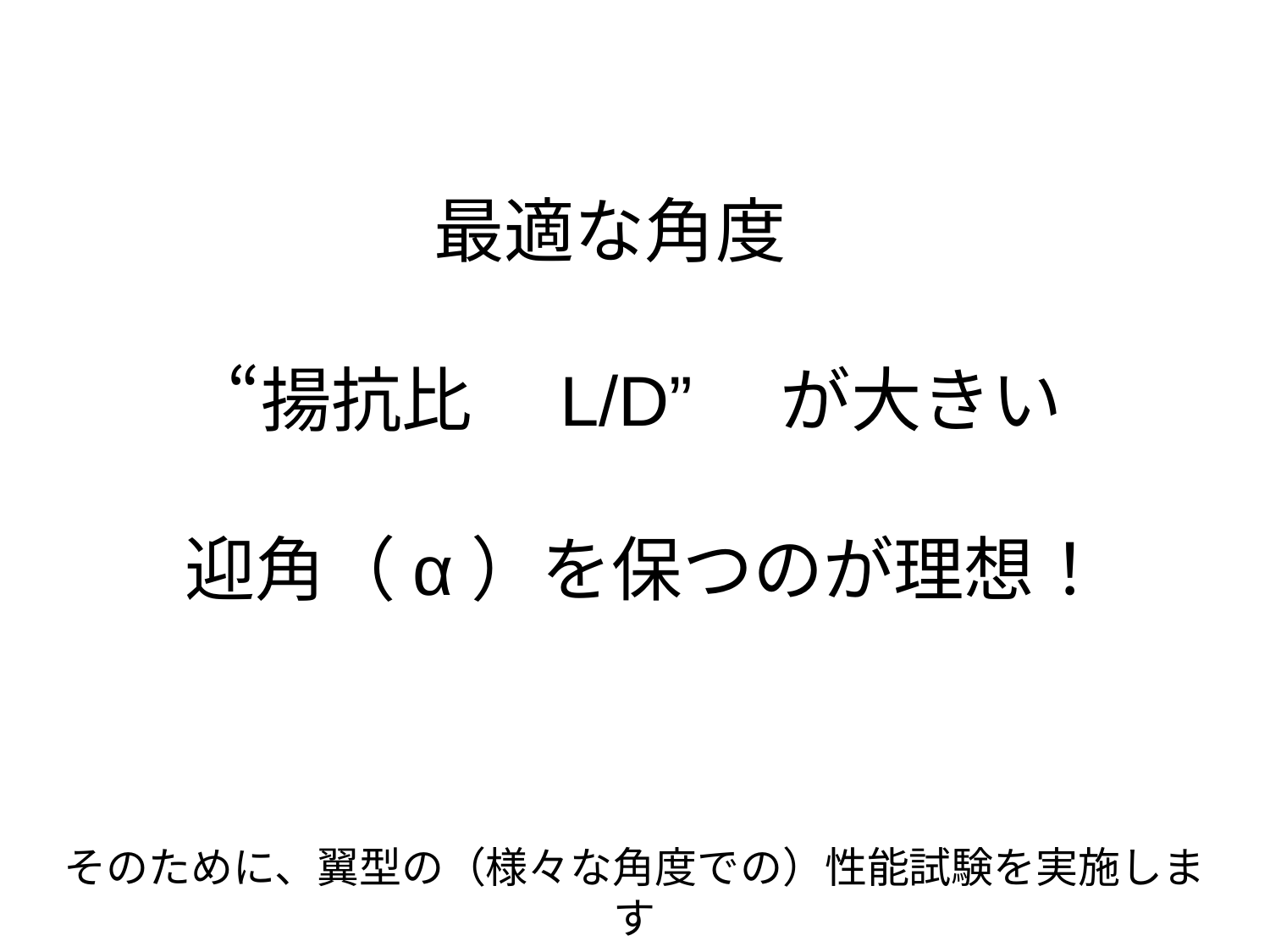

# 最適な角度　 “揚抗比　L/D”　が大きい 迎角（α）を保つのが理想！
そのために、翼型の（様々な角度での）性能試験を実施します